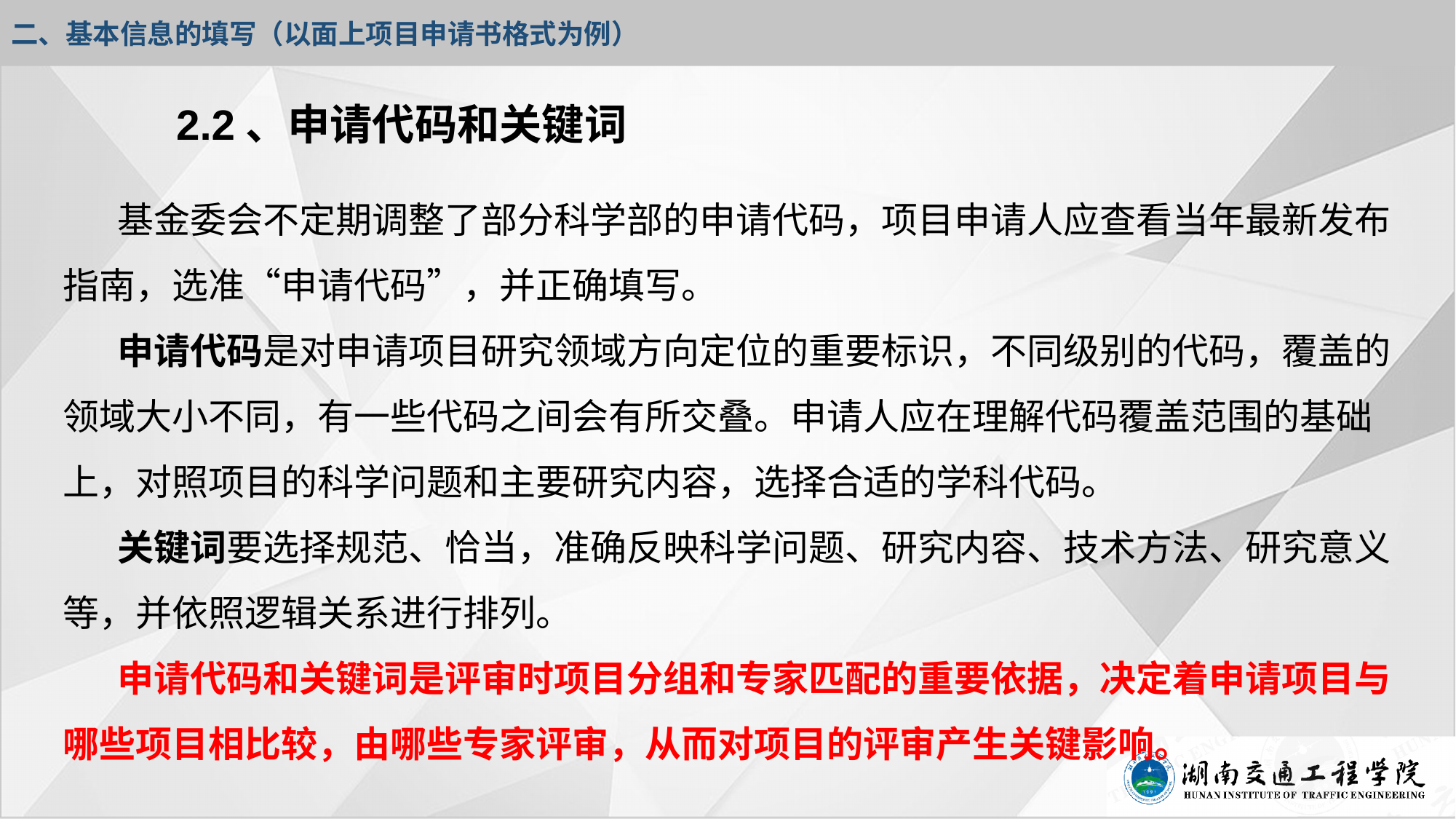

二、基本信息的填写（以面上项目申请书格式为例）
# 2.2、申请代码和关键词
基金委会不定期调整了部分科学部的申请代码，项目申请人应查看当年最新发布指南，选准“申请代码”，并正确填写。
申请代码是对申请项目研究领域方向定位的重要标识，不同级别的代码，覆盖的领域大小不同，有一些代码之间会有所交叠。申请人应在理解代码覆盖范围的基础上，对照项目的科学问题和主要研究内容，选择合适的学科代码。
关键词要选择规范、恰当，准确反映科学问题、研究内容、技术方法、研究意义等，并依照逻辑关系进行排列。
申请代码和关键词是评审时项目分组和专家匹配的重要依据，决定着申请项目与哪些项目相比较，由哪些专家评审，从而对项目的评审产生关键影响。